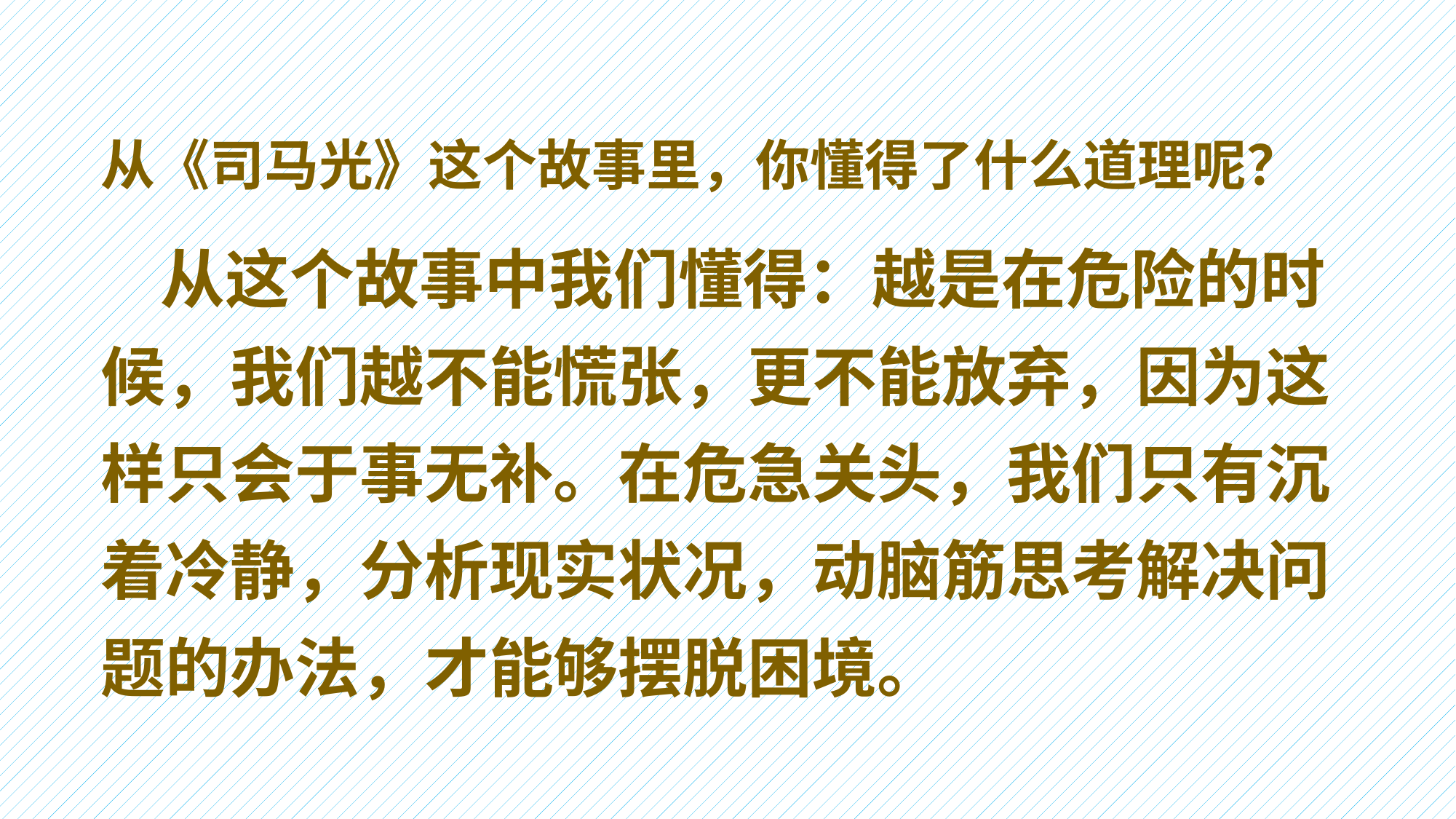

从《司马光》这个故事里，你懂得了什么道理呢？
   从这个故事中我们懂得：越是在危险的时候，我们越不能慌张，更不能放弃，因为这样只会于事无补。在危急关头，我们只有沉着冷静，分析现实状况，动脑筋思考解决问题的办法，才能够摆脱困境。